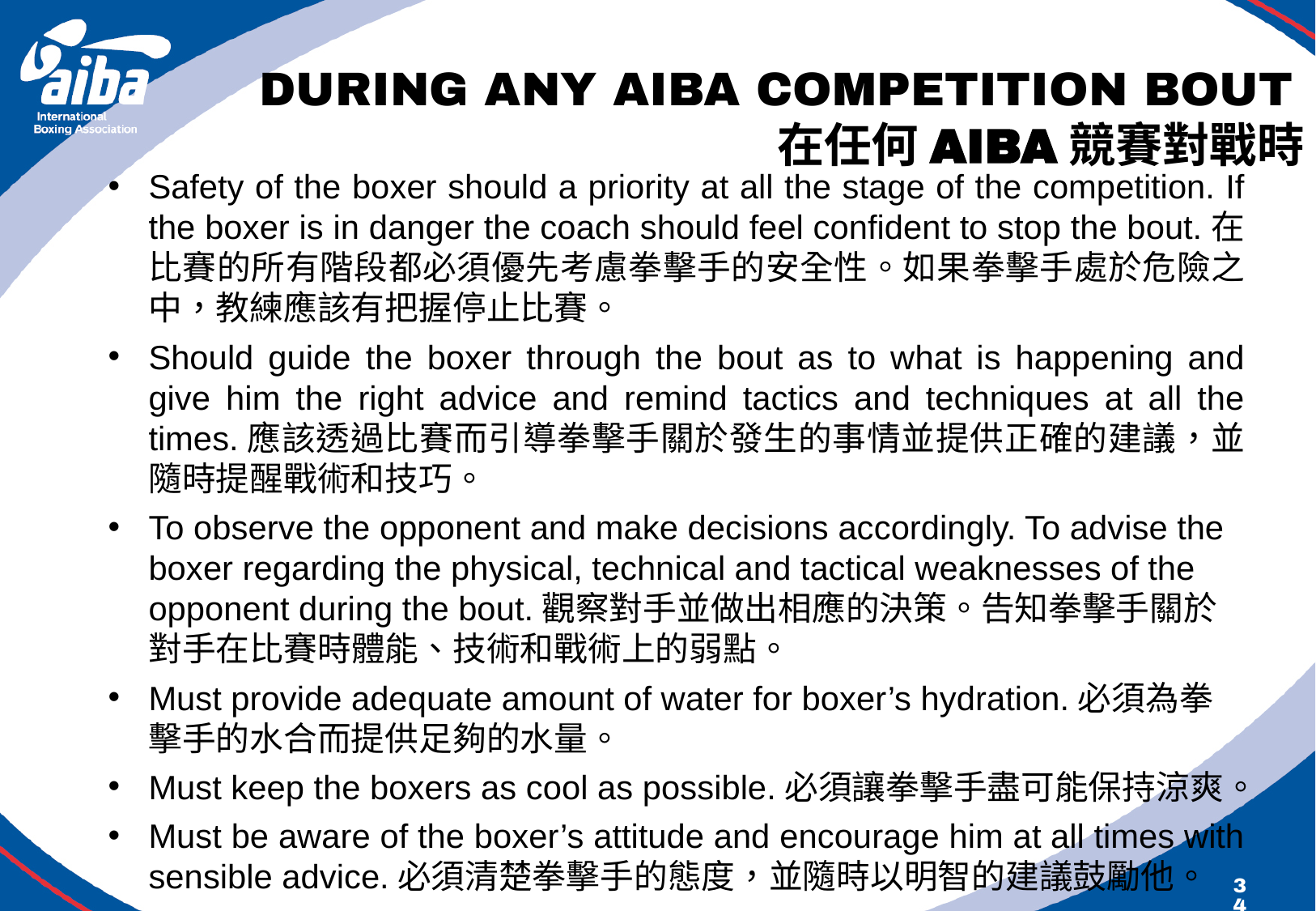

DURING ANY AIBA COMPETITION BOUT在任何AIBA競賽對戰時
#

Safety of the boxer should a priority at all the stage of the competition. If the boxer is in danger the coach should feel confident to stop the bout.在比賽的所有階段都必須優先考慮拳擊手的安全性。如果拳擊手處於危險之中，教練應該有把握停止比賽。
Should guide the boxer through the bout as to what is happening and give him the right advice and remind tactics and techniques at all the times.應該透過比賽而引導拳擊手關於發生的事情並提供正確的建議，並隨時提醒戰術和技巧。
To observe the opponent and make decisions accordingly. To advise the boxer regarding the physical, technical and tactical weaknesses of the opponent during the bout.觀察對手並做出相應的決策。告知拳擊手關於對手在比賽時體能、技術和戰術上的弱點。
Must provide adequate amount of water for boxer’s hydration.必須為拳擊手的水合而提供足夠的水量。
Must keep the boxers as cool as possible.必須讓拳擊手盡可能保持涼爽。
Must be aware of the boxer’s attitude and encourage him at all times with sensible advice.必須清楚拳擊手的態度，並隨時以明智的建議鼓勵他。

347